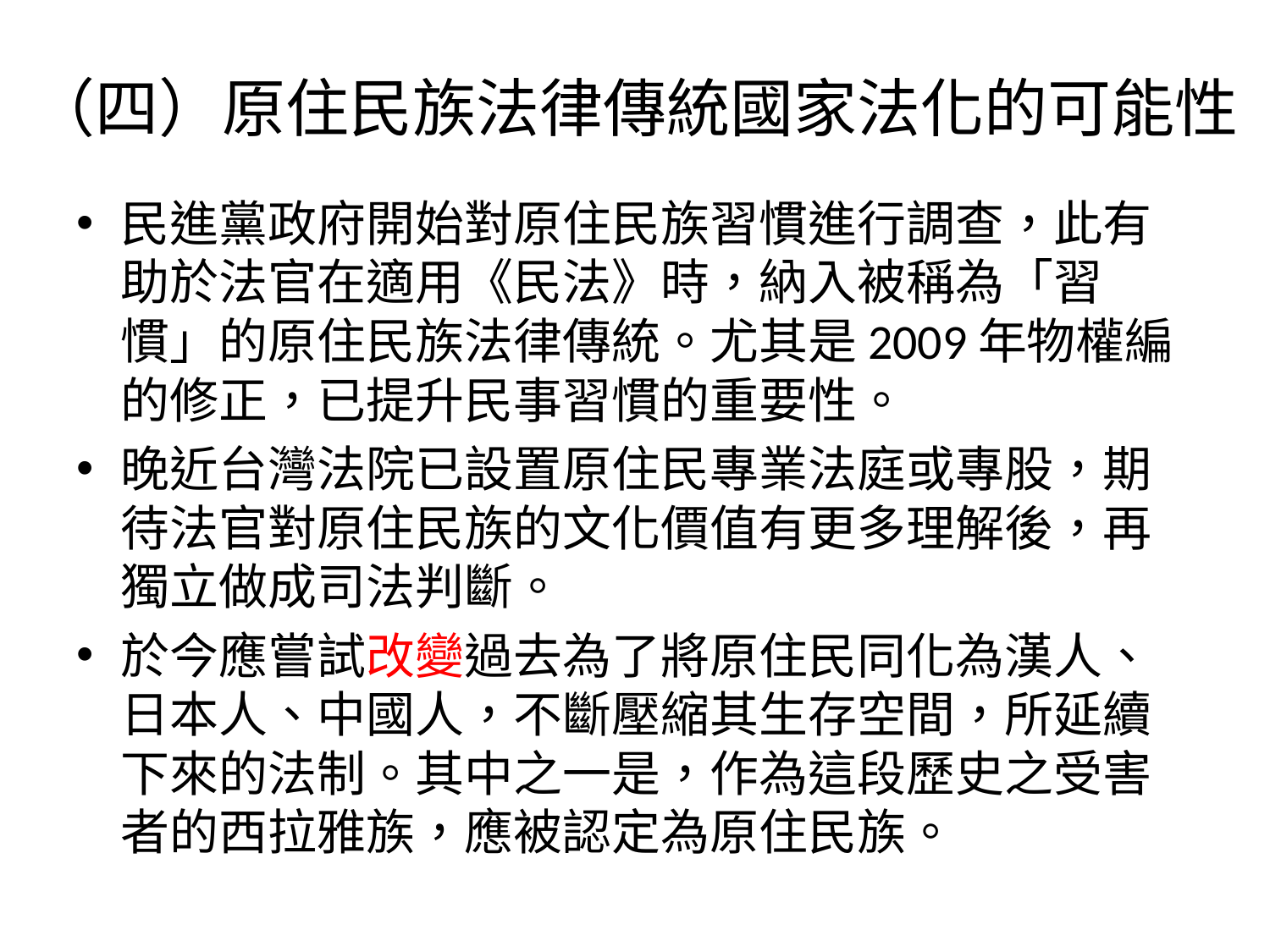

# （四）原住民族法律傳統國家法化的可能性
民進黨政府開始對原住民族習慣進行調查，此有助於法官在適用《民法》時，納入被稱為「習慣」的原住民族法律傳統。尤其是2009年物權編的修正，已提升民事習慣的重要性。
晚近台灣法院已設置原住民專業法庭或專股，期待法官對原住民族的文化價值有更多理解後，再獨立做成司法判斷。
於今應嘗試改變過去為了將原住民同化為漢人、日本人、中國人，不斷壓縮其生存空間，所延續下來的法制。其中之一是，作為這段歷史之受害者的西拉雅族，應被認定為原住民族。